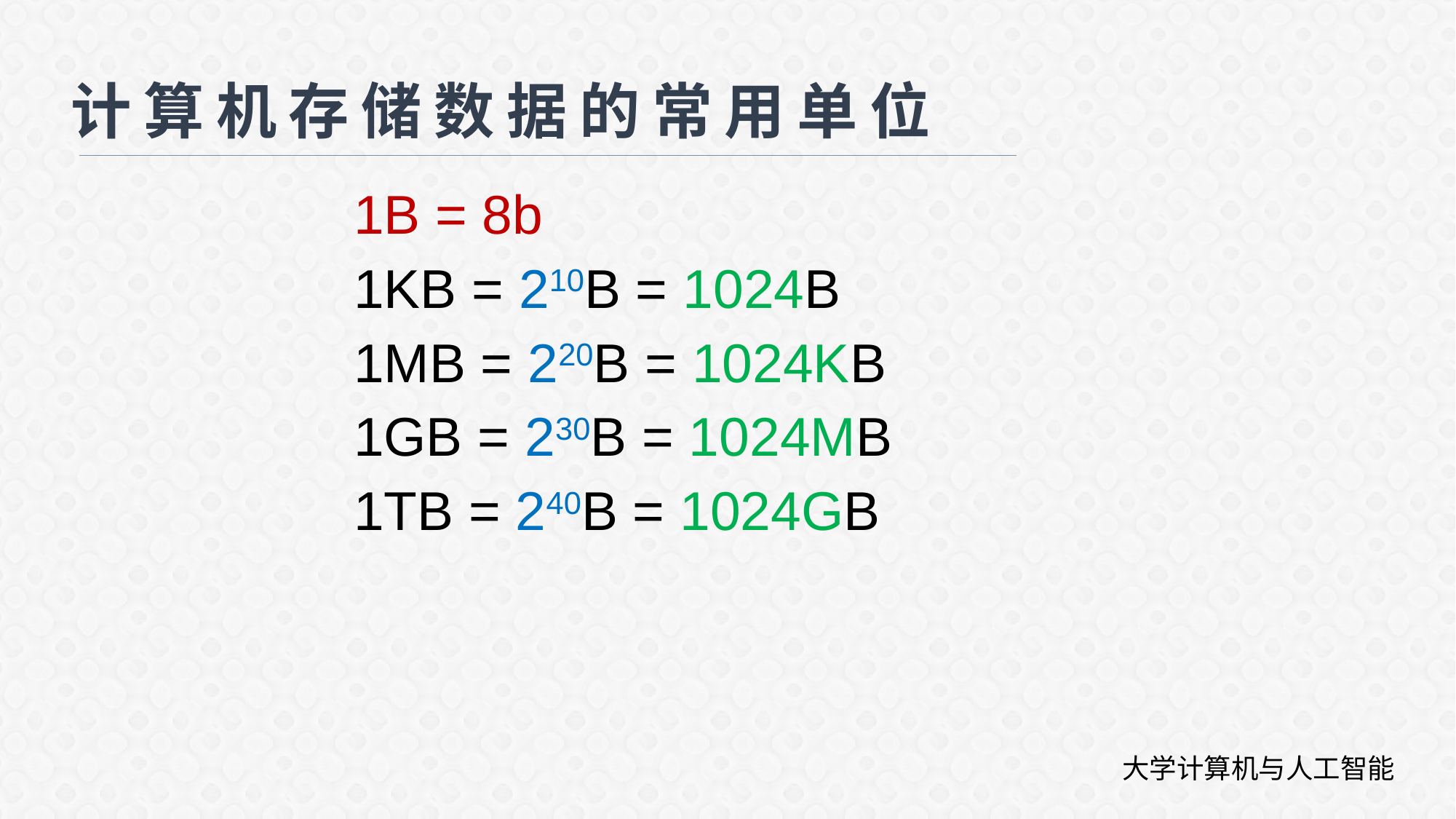

# 计算机存储数据的常用单位
1B = 8b
1KB = 210B = 1024B
1MB = 220B = 1024KB
1GB = 230B = 1024MB
1TB = 240B = 1024GB